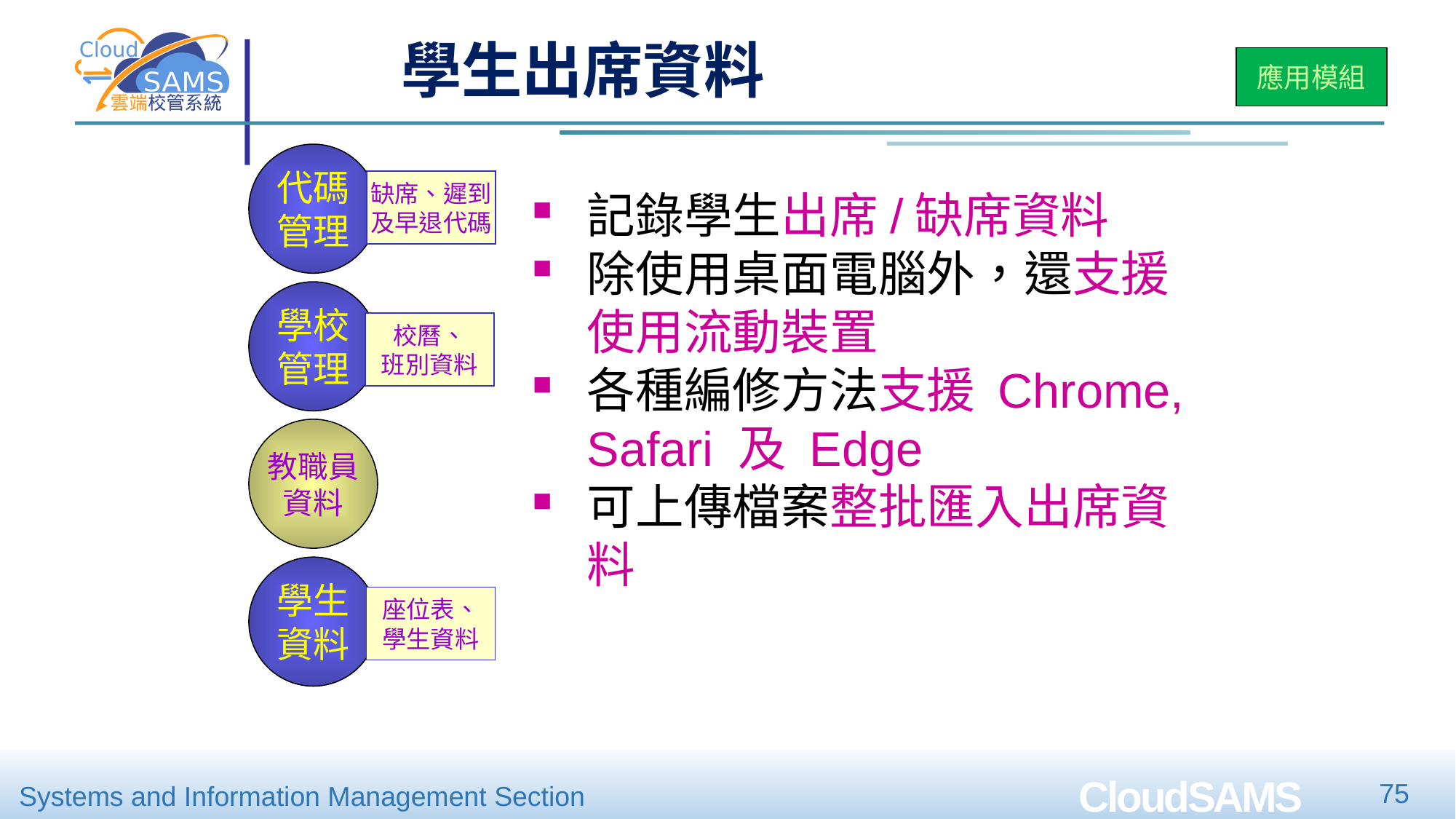

學生出席資料

應用模組
代碼
管理
缺席、遲到
及早退代碼
學校
管理
校曆、
班別資料
教職員
資料
學生
資料
座位表、
學生資料
記錄學生出席/缺席資料
除使用桌面電腦外，還支援使用流動裝置
各種編修方法支援 Chrome, Safari 及 Edge
可上傳檔案整批匯入出席資料

75